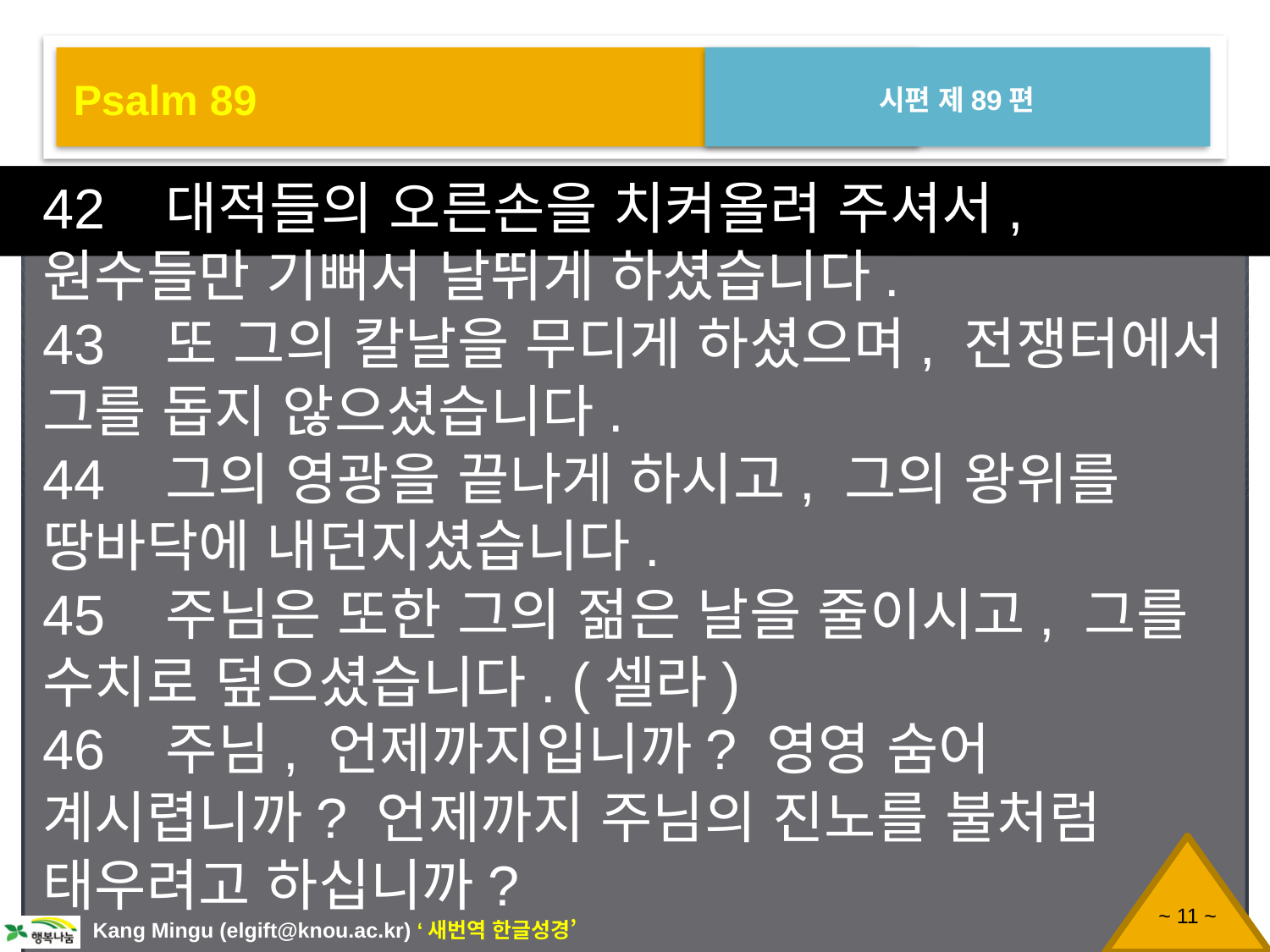

Psalm 89
시편 제89편
42   대적들의 오른손을 치켜올려 주셔서, 원수들만 기뻐서 날뛰게 하셨습니다.
43   또 그의 칼날을 무디게 하셨으며, 전쟁터에서 그를 돕지 않으셨습니다.
44   그의 영광을 끝나게 하시고, 그의 왕위를 땅바닥에 내던지셨습니다.
45   주님은 또한 그의 젊은 날을 줄이시고, 그를 수치로 덮으셨습니다. (셀라)
46   주님, 언제까지입니까? 영영 숨어 계시렵니까? 언제까지 주님의 진노를 불처럼 태우려고 하십니까?